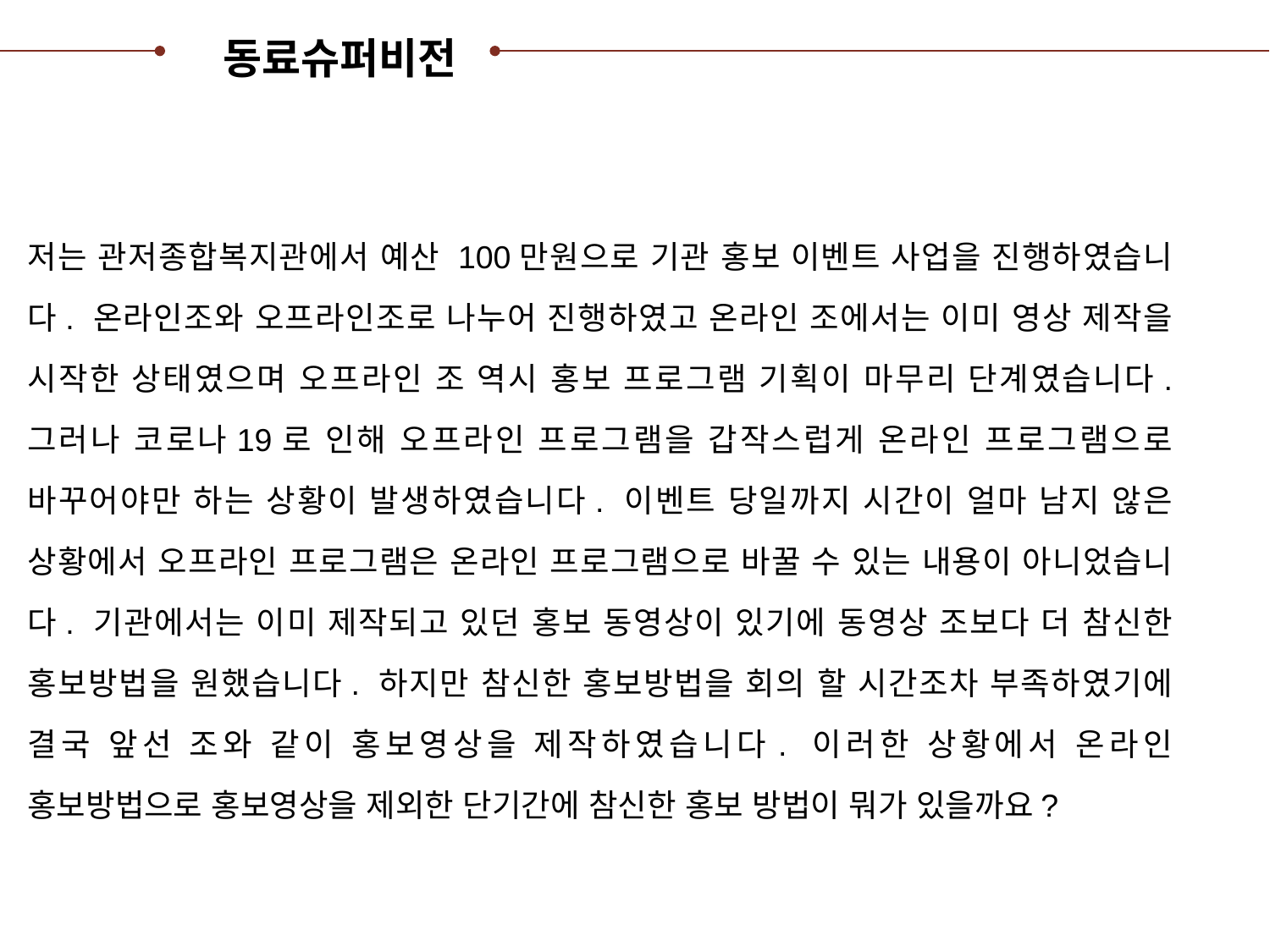

동료슈퍼비전
저는 관저종합복지관에서 예산 100만원으로 기관 홍보 이벤트 사업을 진행하였습니다. 온라인조와 오프라인조로 나누어 진행하였고 온라인 조에서는 이미 영상 제작을 시작한 상태였으며 오프라인 조 역시 홍보 프로그램 기획이 마무리 단계였습니다. 그러나 코로나19로 인해 오프라인 프로그램을 갑작스럽게 온라인 프로그램으로 바꾸어야만 하는 상황이 발생하였습니다. 이벤트 당일까지 시간이 얼마 남지 않은 상황에서 오프라인 프로그램은 온라인 프로그램으로 바꿀 수 있는 내용이 아니었습니다. 기관에서는 이미 제작되고 있던 홍보 동영상이 있기에 동영상 조보다 더 참신한 홍보방법을 원했습니다. 하지만 참신한 홍보방법을 회의 할 시간조차 부족하였기에 결국 앞선 조와 같이 홍보영상을 제작하였습니다. 이러한 상황에서 온라인 홍보방법으로 홍보영상을 제외한 단기간에 참신한 홍보 방법이 뭐가 있을까요?